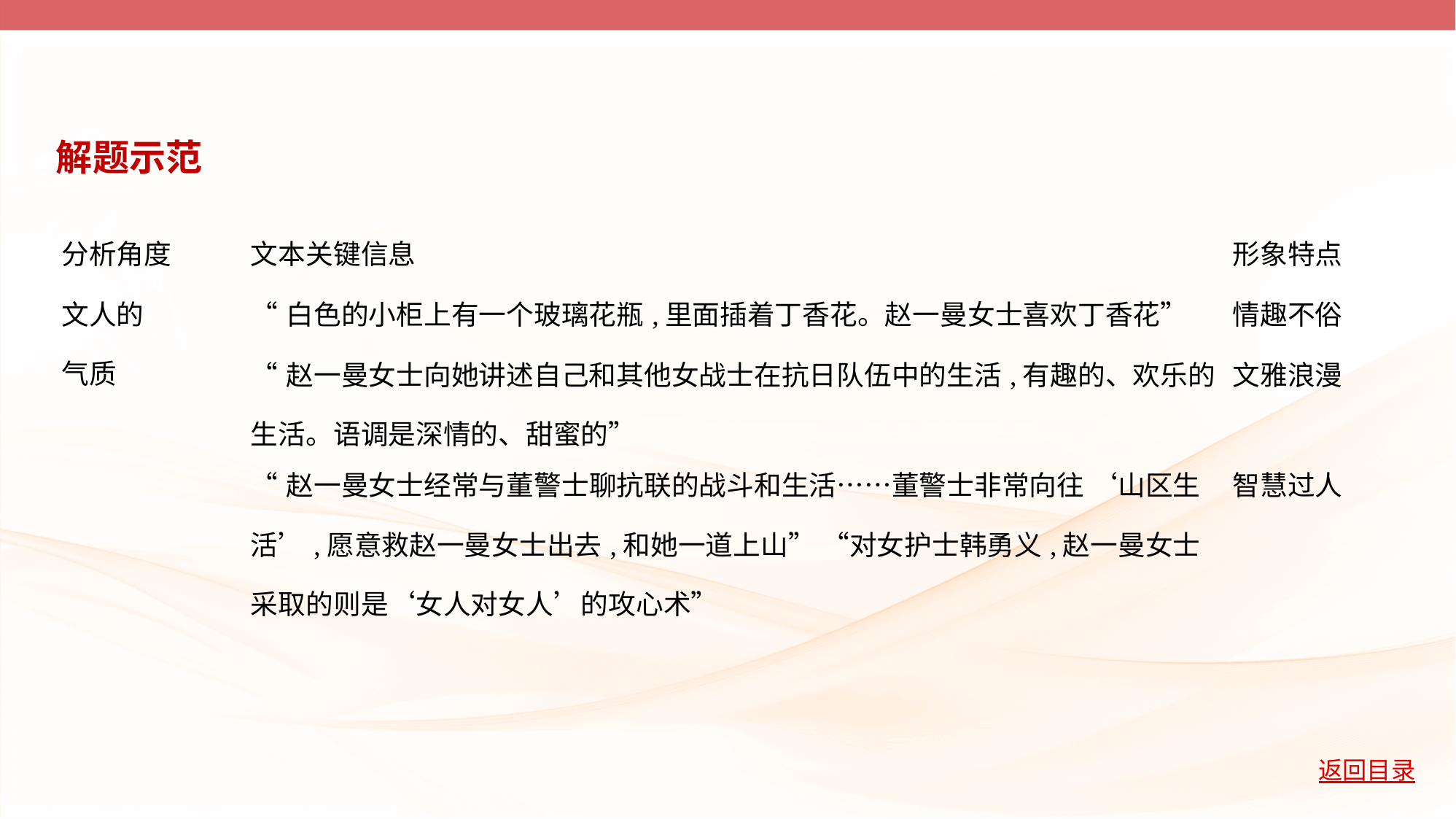

解题示范
| 分析角度 | 文本关键信息 | 形象特点 |
| --- | --- | --- |
| 文人的 气质 | “白色的小柜上有一个玻璃花瓶,里面插着丁香花。赵一曼女士喜欢丁香花” | 情趣不俗 |
|  | “赵一曼女士向她讲述自己和其他女战士在抗日队伍中的生活,有趣的、欢乐的生活。语调是深情的、甜蜜的” | 文雅浪漫 |
|  | “赵一曼女士经常与董警士聊抗联的战斗和生活……董警士非常向往 ‘山区生活’,愿意救赵一曼女士出去,和她一道上山” “对女护士韩勇义,赵一曼女士采取的则是‘女人对女人’的攻心术” | 智慧过人 |